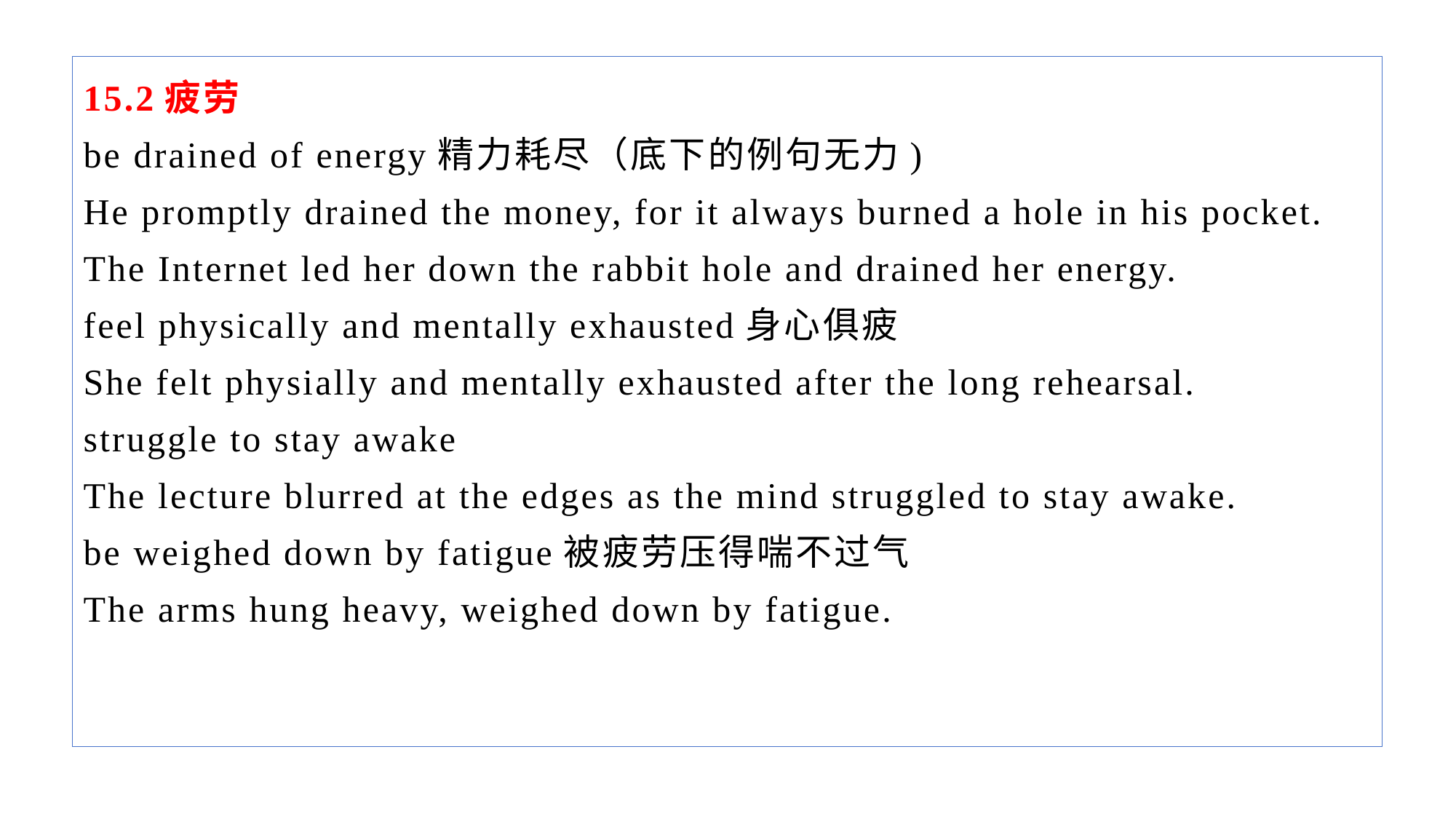

15.2疲劳
be drained of energy精力耗尽（底下的例句无力)
He promptly drained the money, for it always burned a hole in his pocket.
The Internet led her down the rabbit hole and drained her energy.
feel physically and mentally exhausted身心俱疲
She felt physially and mentally exhausted after the long rehearsal.
struggle to stay awake
The lecture blurred at the edges as the mind struggled to stay awake.
be weighed down by fatigue被疲劳压得喘不过气
The arms hung heavy, weighed down by fatigue.